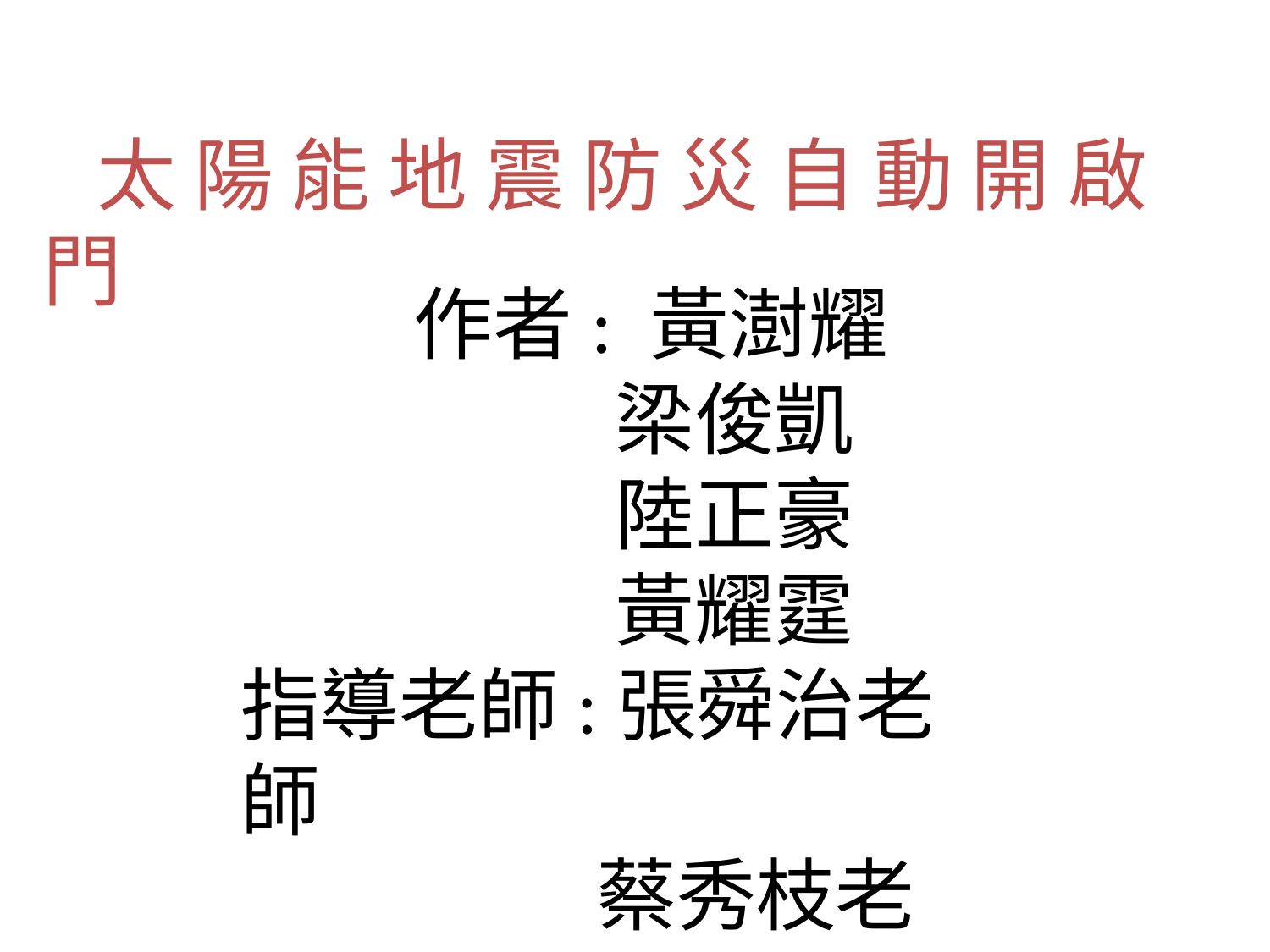

太 陽 能 地 震 防 災 自 動 開 啟 門
                       作者: 黃澍耀
                    梁俊凱
                    陸正豪
                    黃耀霆
指導老師:張舜治老師
                   蔡秀枝老師